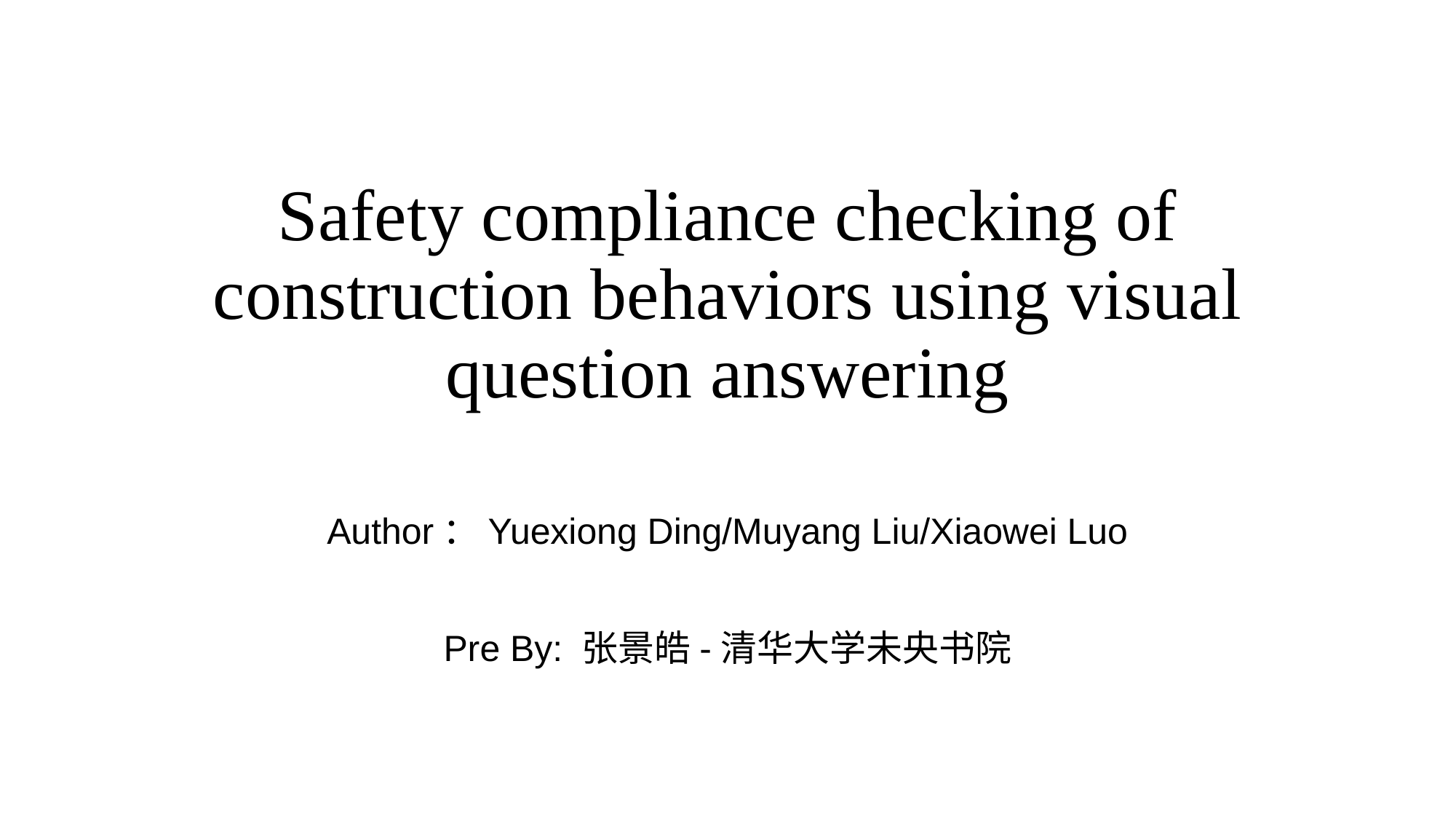

# Safety compliance checking of construction behaviors using visual question answering
Author：Yuexiong Ding/Muyang Liu/Xiaowei Luo
Pre By: 张景皓-清华大学未央书院